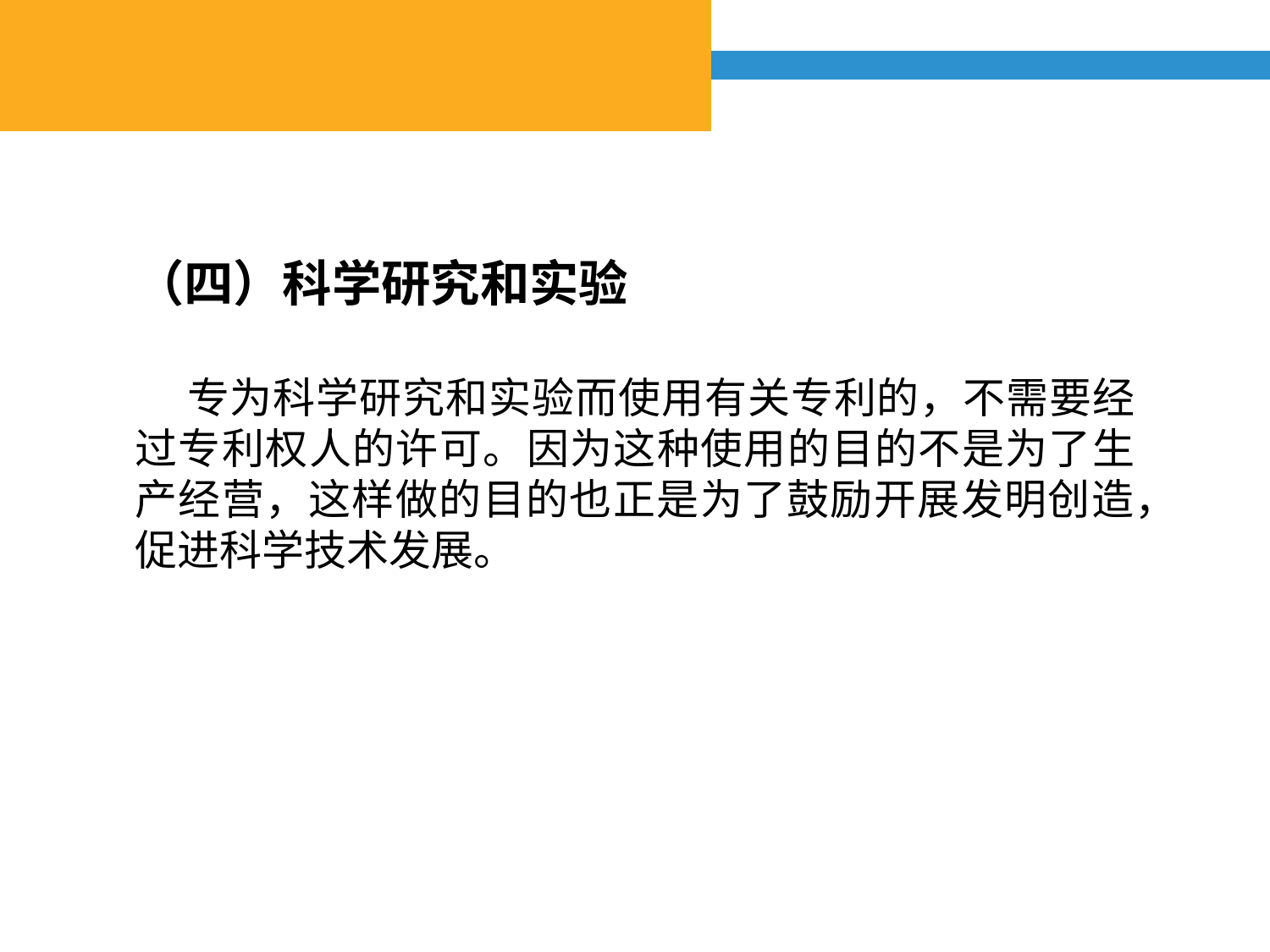

（四）科学研究和实验

    专为科学研究和实验而使用有关专利的，不需要经过专利权人的许可。因为这种使用的目的不是为了生产经营，这样做的目的也正是为了鼓励开展发明创造，促进科学技术发展。